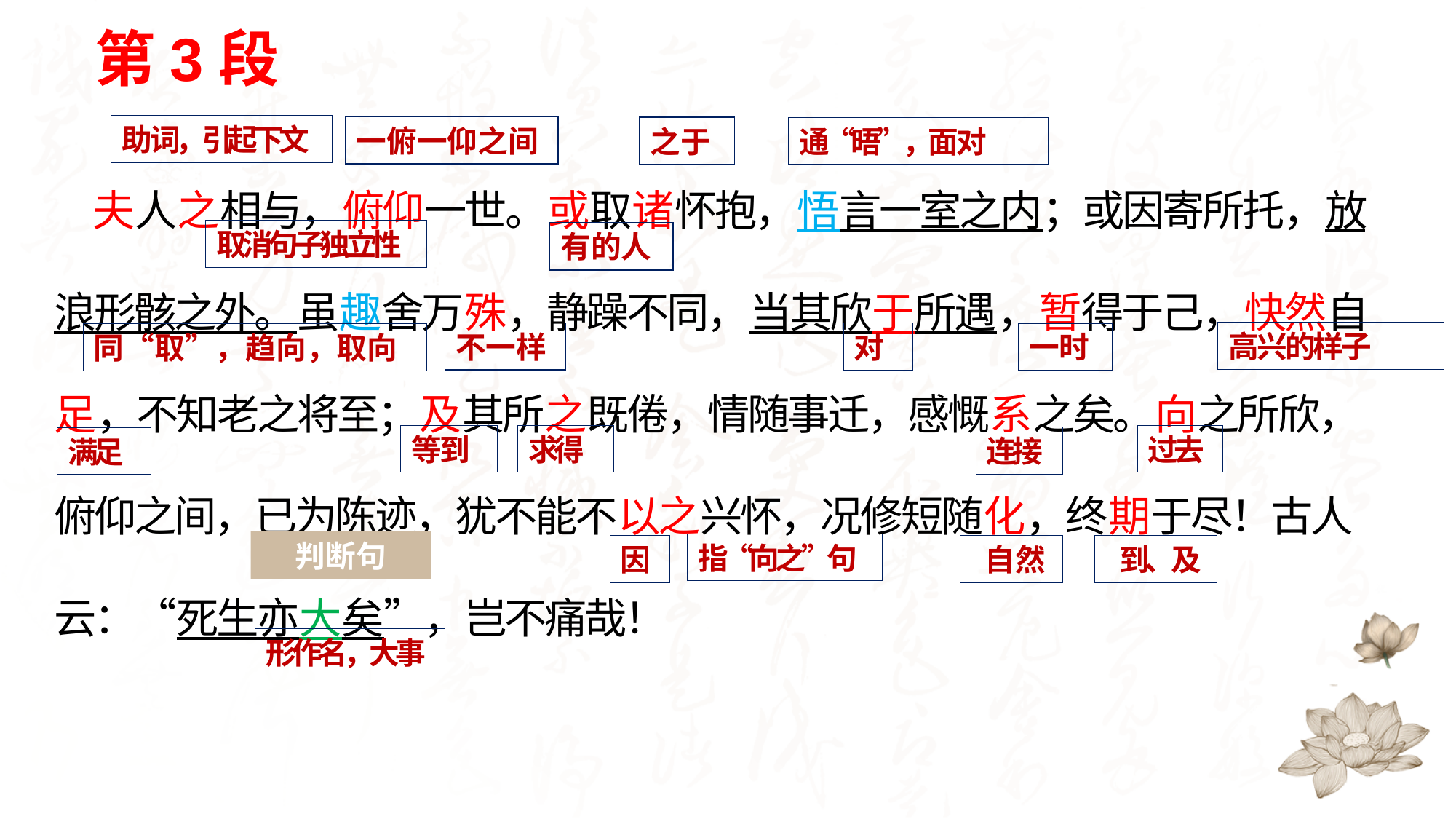

# 第3段
助 词，引起下文
一俯一仰之间
之于
通“晤”，面 对
   夫人之相与，俯仰一世。或取诸怀抱，悟言一室之内；或因寄所托，放浪形骸之外。虽趣舍万殊，静躁不同，当其欣于所遇，暂得于己，快然自足，不知老之将至；及其所之既倦，情随事迁，感慨系之矣。向之所欣，俯仰之间，已为陈迹，犹不能不以之兴怀，况修短随化，终期于尽！古人云：“死生亦大矣”，岂不痛哉！
取消句子独立性
有的人
高 兴 的 样 子
不一样
对
一时
同“取”，趋向，取向
等 到
求得
过去
连接
满足
判断句
指“向之”句
因
 自然
 到、及
形作名，大事